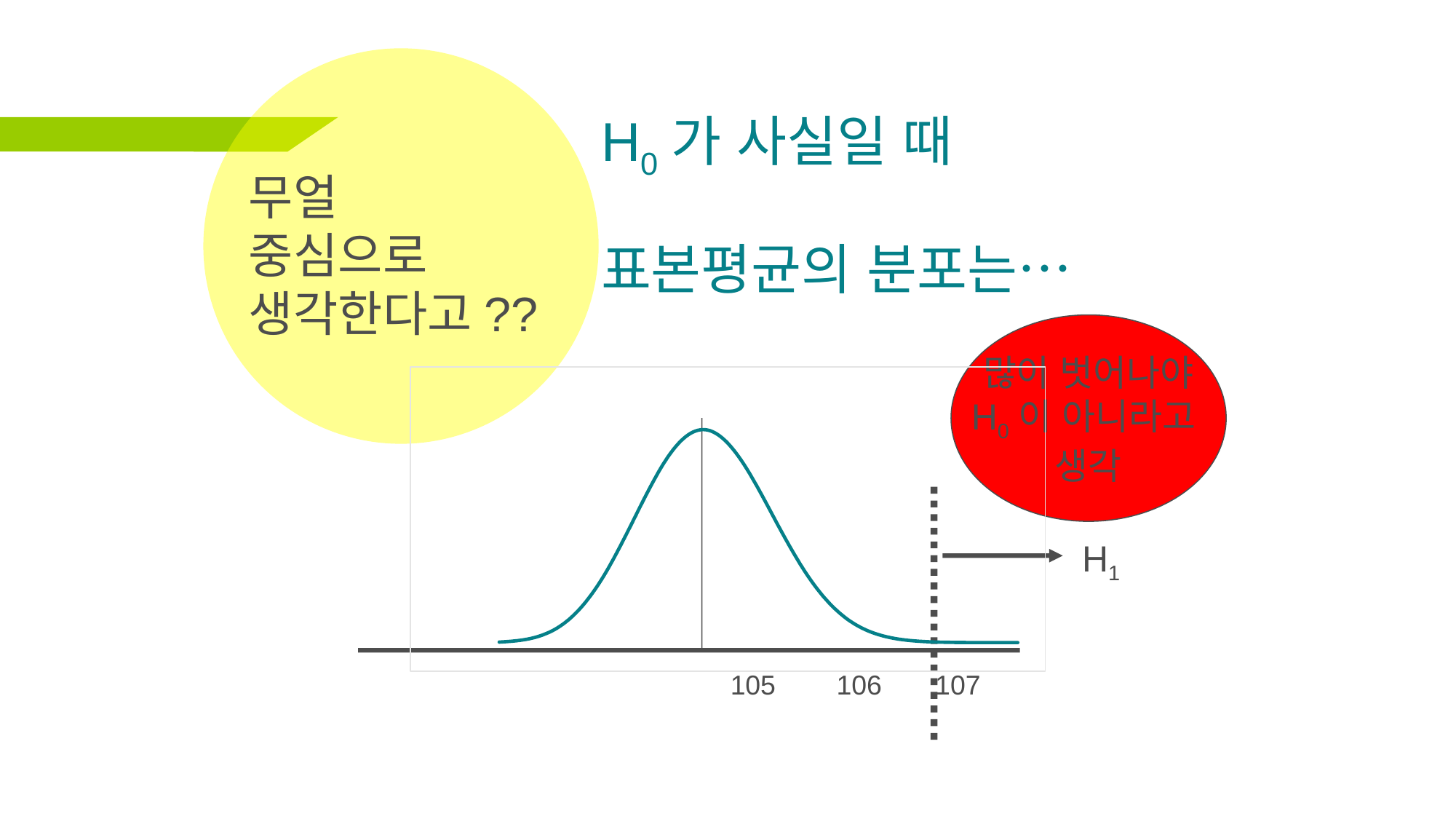

# 무얼 중심으로 생각한다고??
H0가 사실일 때

표본평균의 분포는…
많이 벗어나야
H0이 아니라고
생각

### Chart

| Category |  |
|---|---|

H1

105        106       107